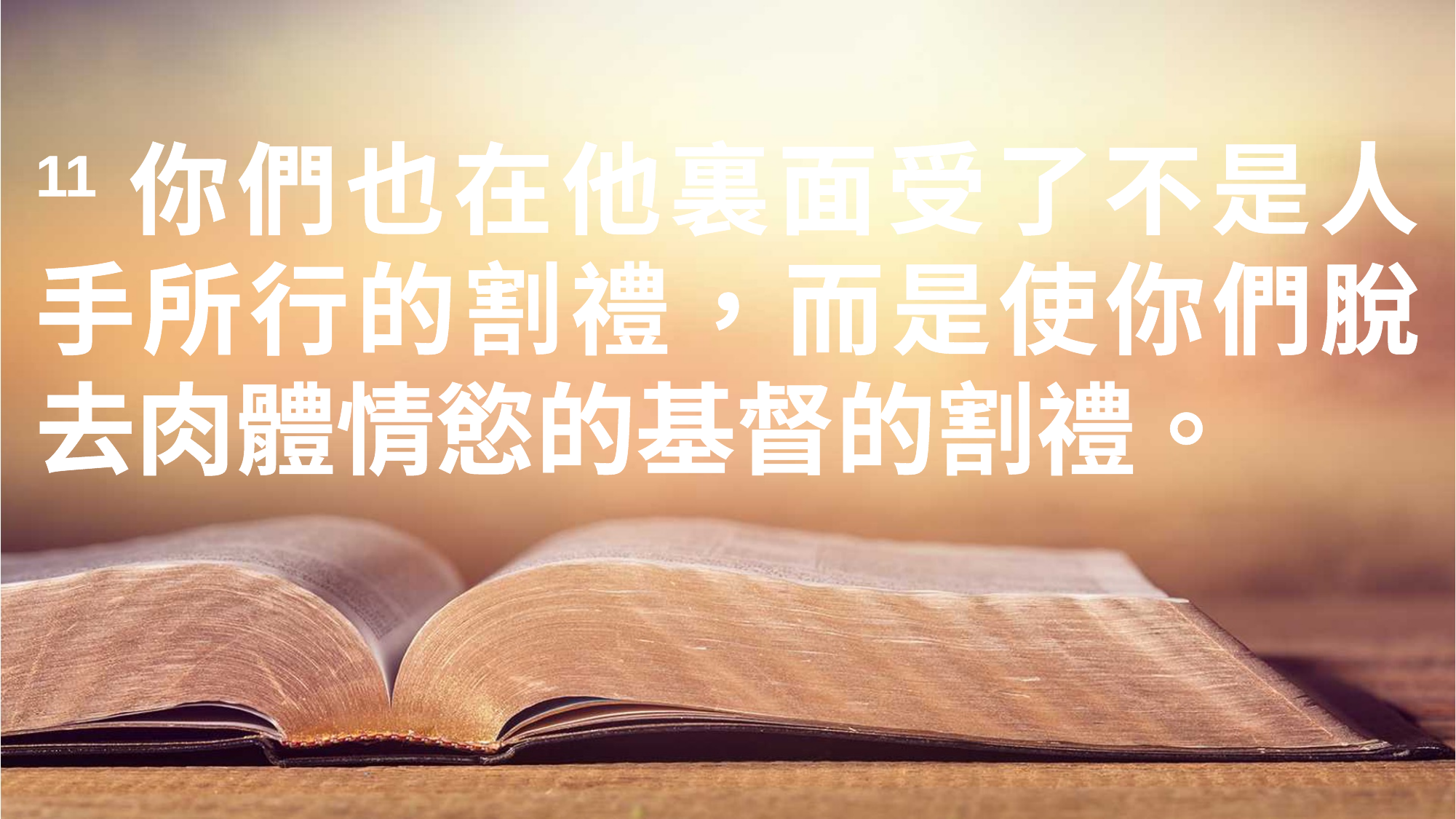

11你們也在他裏面受了不是人手所行的割禮，而是使你們脫去肉體情慾的基督的割禮。